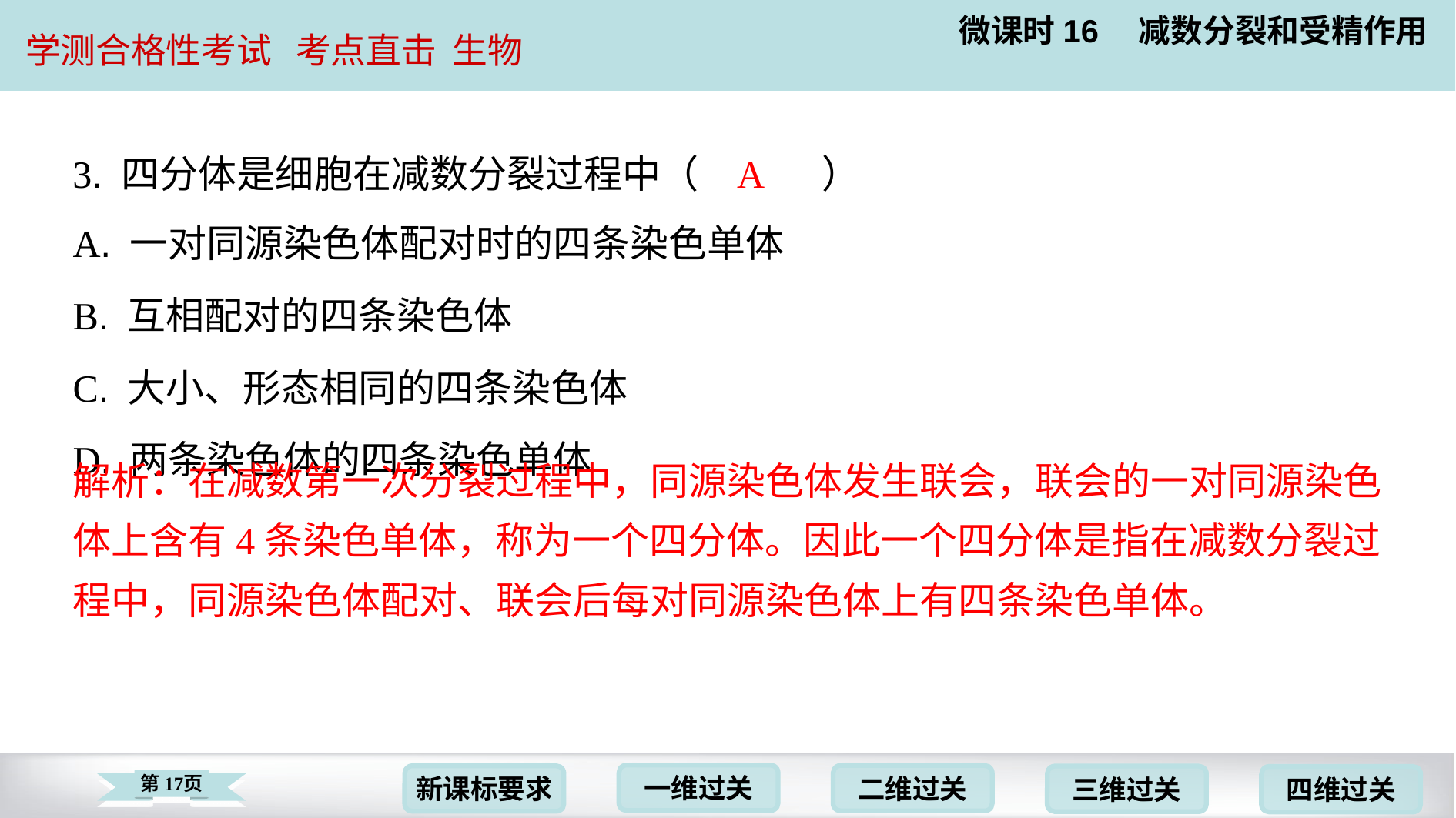

A
3. 四分体是细胞在减数分裂过程中（　A　）
| A. 一对同源染色体配对时的四条染色单体 |
| --- |
| B. 互相配对的四条染色体 |
| C. 大小、形态相同的四条染色体 |
| D. 两条染色体的四条染色单体 |
解析：在减数第一次分裂过程中，同源染色体发生联会，联会的一对同源染色
体上含有4条染色单体，称为一个四分体。因此一个四分体是指在减数分裂过
程中，同源染色体配对、联会后每对同源染色体上有四条染色单体。